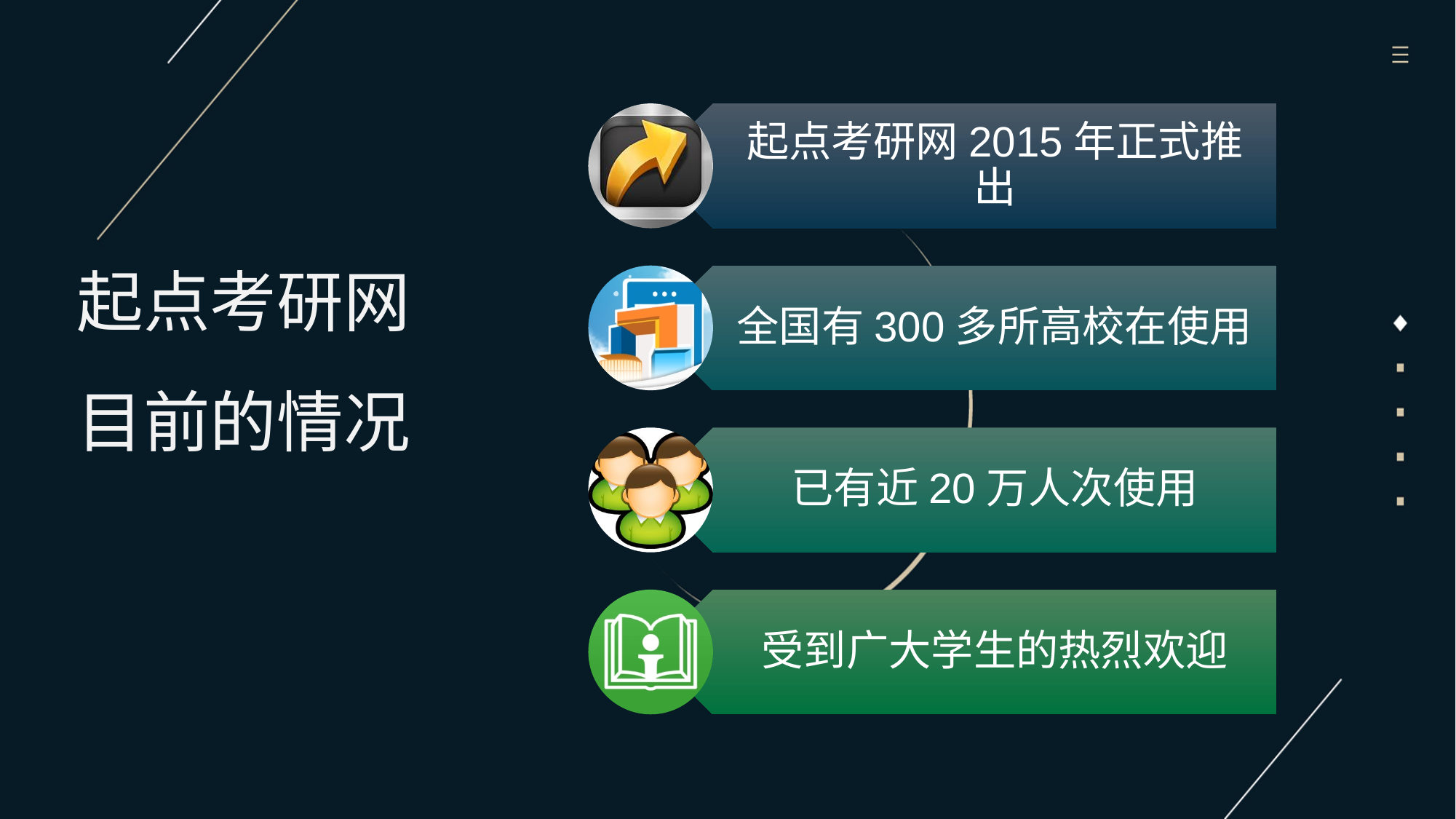

起点考研网2015年正式推出

起点考研网目前的情况
全国有300多所高校在使用

已有近20万人次使用

受到广大学生的热烈欢迎